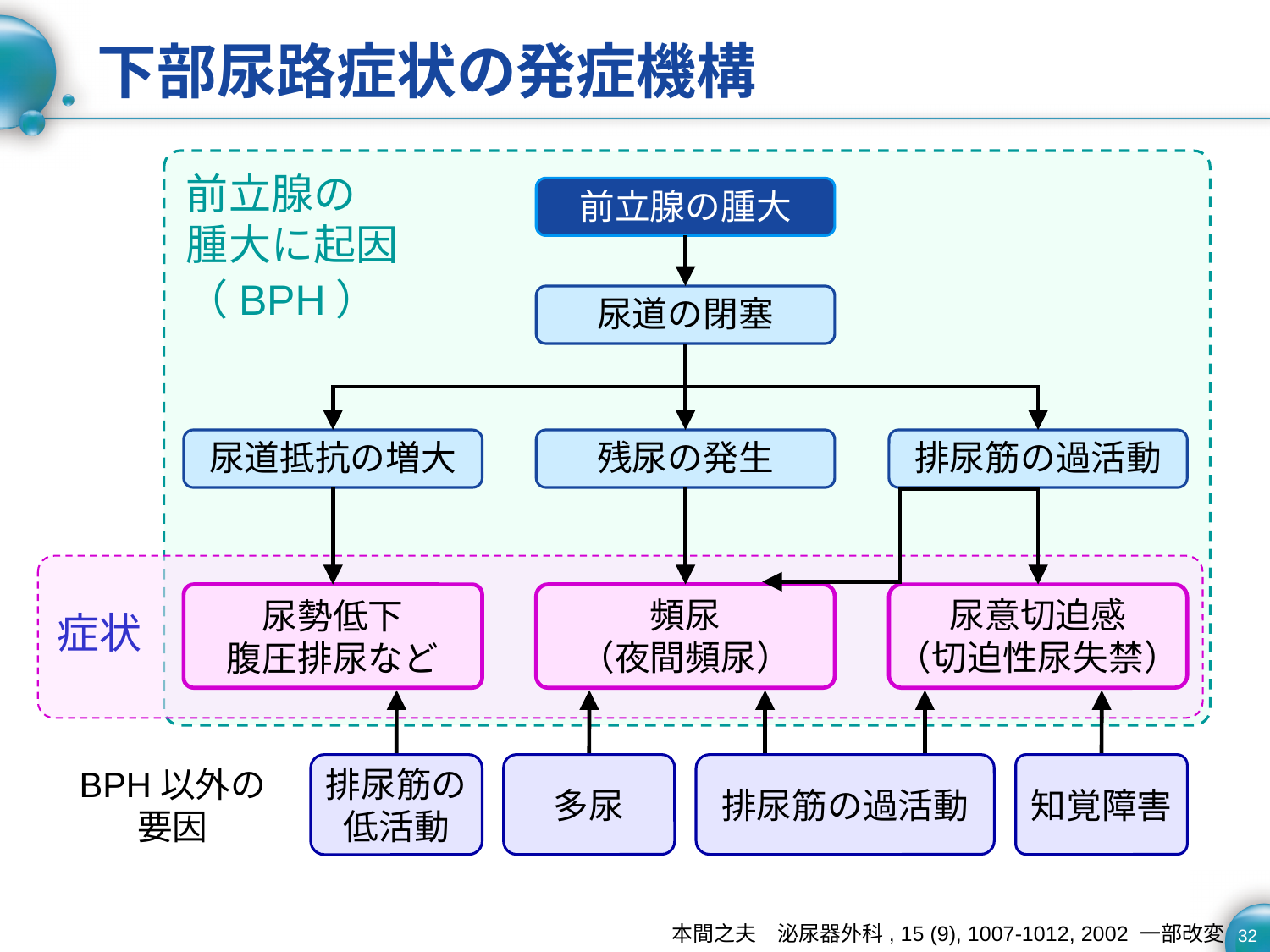

# 下部尿路症状の発症機構
前立腺の
腫大に起因
（BPH）
前立腺の腫大
尿道の閉塞
尿道抵抗の増大
残尿の発生
排尿筋の過活動

尿勢低下
腹圧排尿など
頻尿
（夜間頻尿）
尿意切迫感
（切迫性尿失禁）
症状
排尿筋の
低活動
多尿
排尿筋の過活動
知覚障害
BPH以外の
要因
本間之夫　泌尿器外科, 15 (9), 1007-1012, 2002 一部改変
32